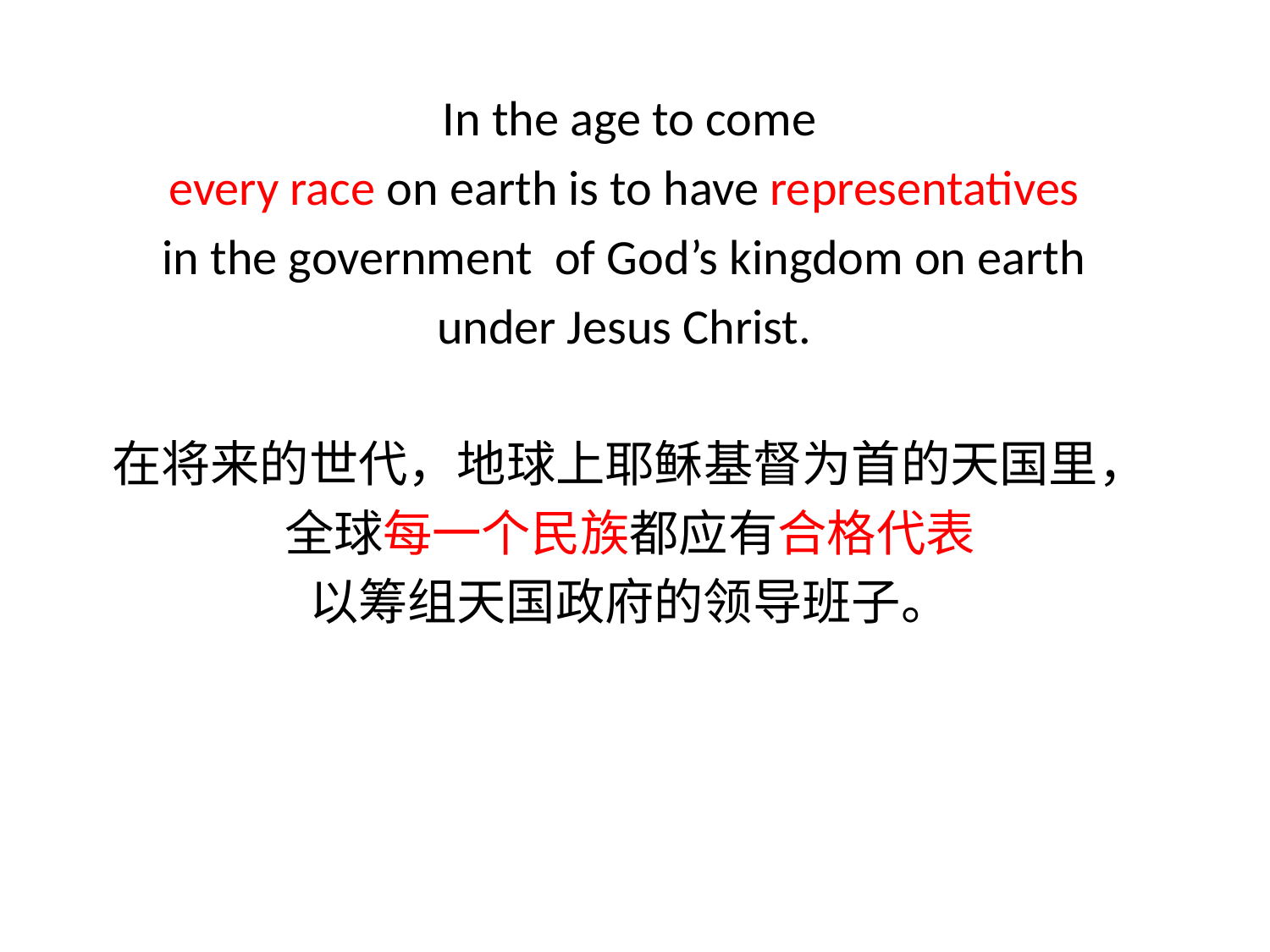

In the age to come
every race on earth is to have representatives
in the government  of God’s kingdom on earth
under Jesus Christ.

在将来的世代，地球上耶稣基督为首的天国里，
全球每一个民族都应有合格代表
以筹组天国政府的领导班子。